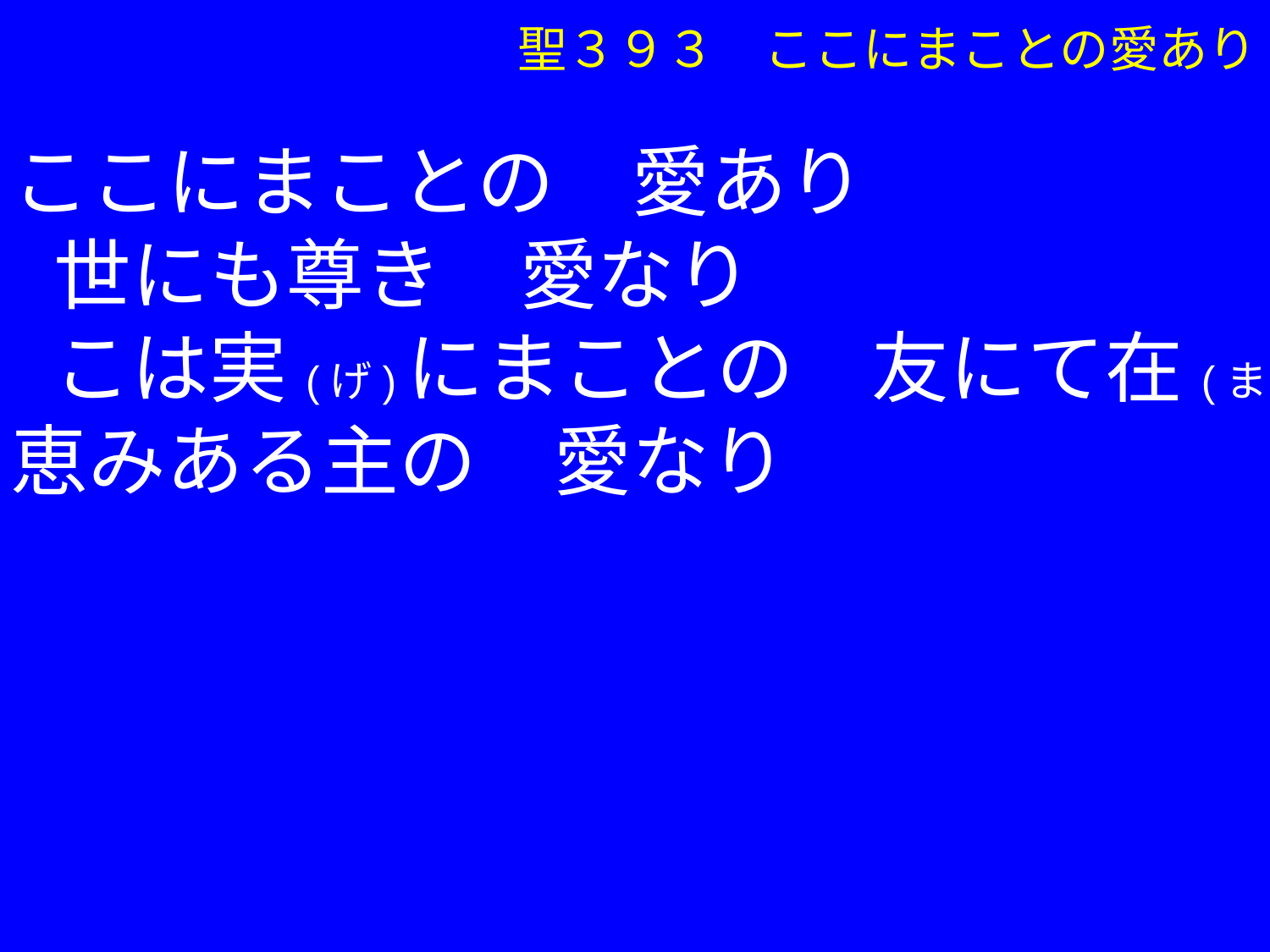

聖３９３　ここにまことの愛あり
① ここにまことの　愛あり
　　世にも尊き　愛なり
　　こは実(げ)にまことの　友にて在(ましま)す
　  恵みある主の　愛なり